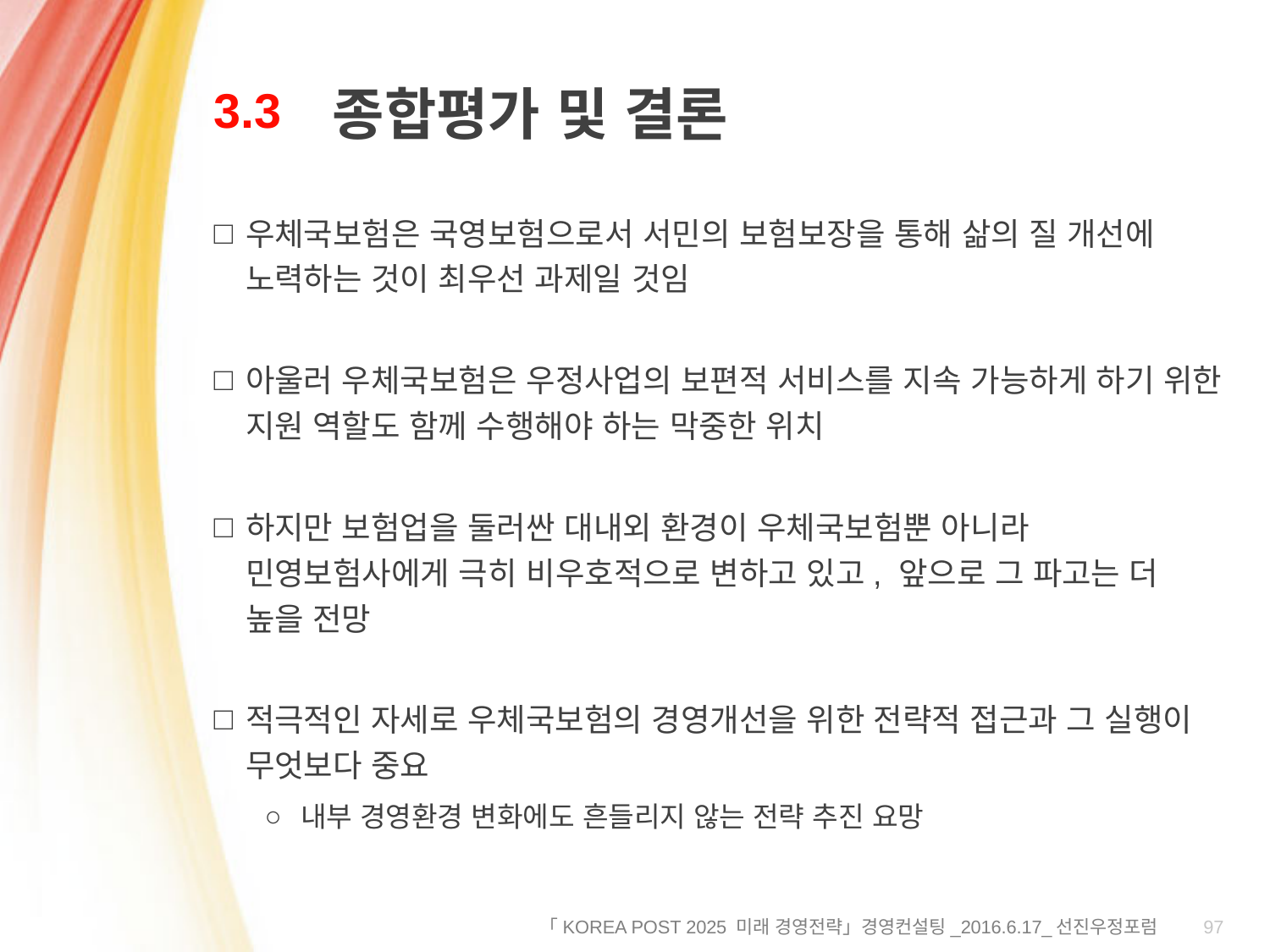

# 3.3
종합평가 및 결론
우체국보험은 국영보험으로서 서민의 보험보장을 통해 삶의 질 개선에 노력하는 것이 최우선 과제일 것임

아울러 우체국보험은 우정사업의 보편적 서비스를 지속 가능하게 하기 위한 지원 역할도 함께 수행해야 하는 막중한 위치

하지만 보험업을 둘러싼 대내외 환경이 우체국보험뿐 아니라 민영보험사에게 극히 비우호적으로 변하고 있고, 앞으로 그 파고는 더 높을 전망

적극적인 자세로 우체국보험의 경영개선을 위한 전략적 접근과 그 실행이 무엇보다 중요
내부 경영환경 변화에도 흔들리지 않는 전략 추진 요망
97